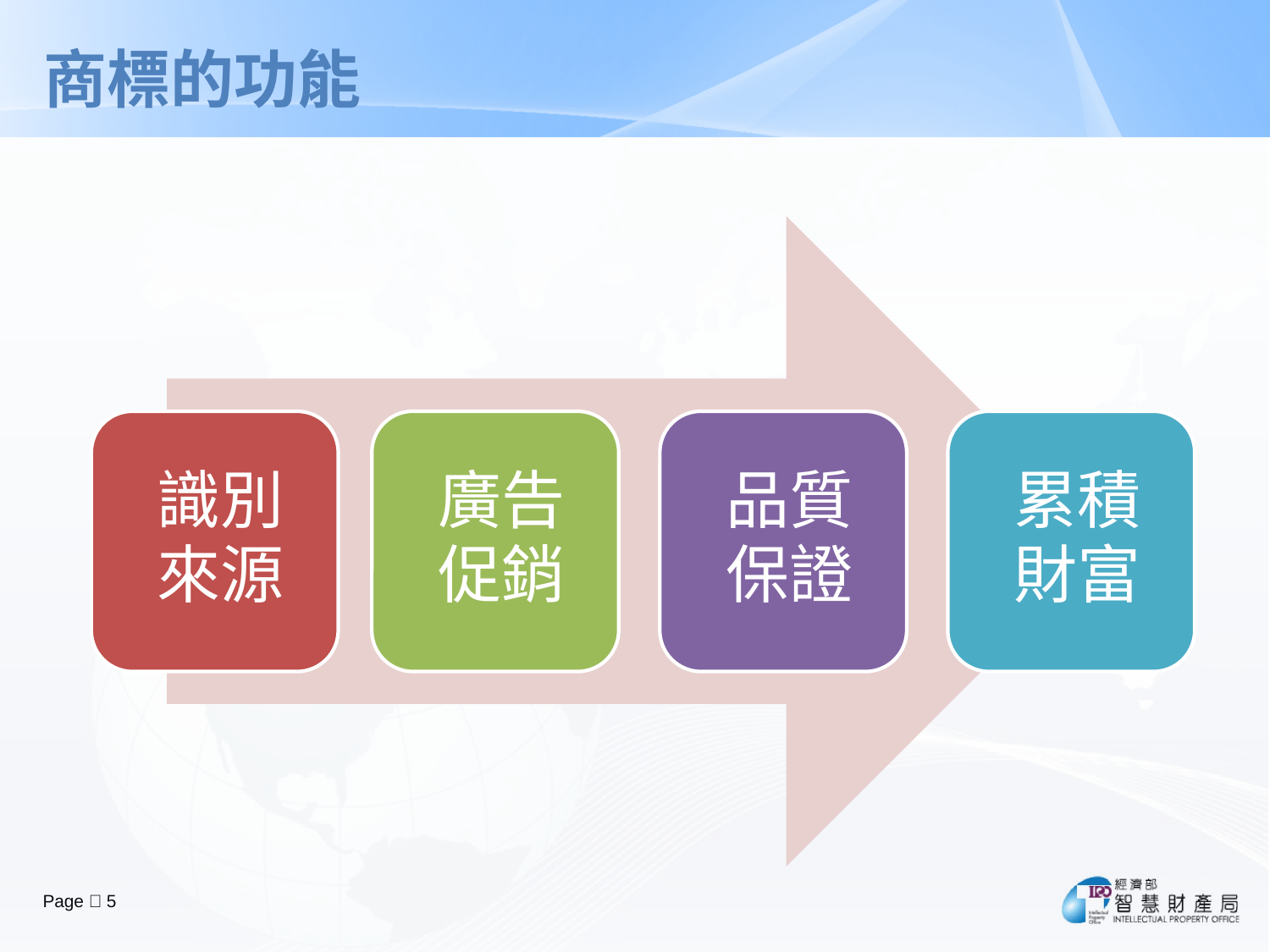

# 商標的功能
識別
來源
廣告
促銷
品質
保證
累積
財富